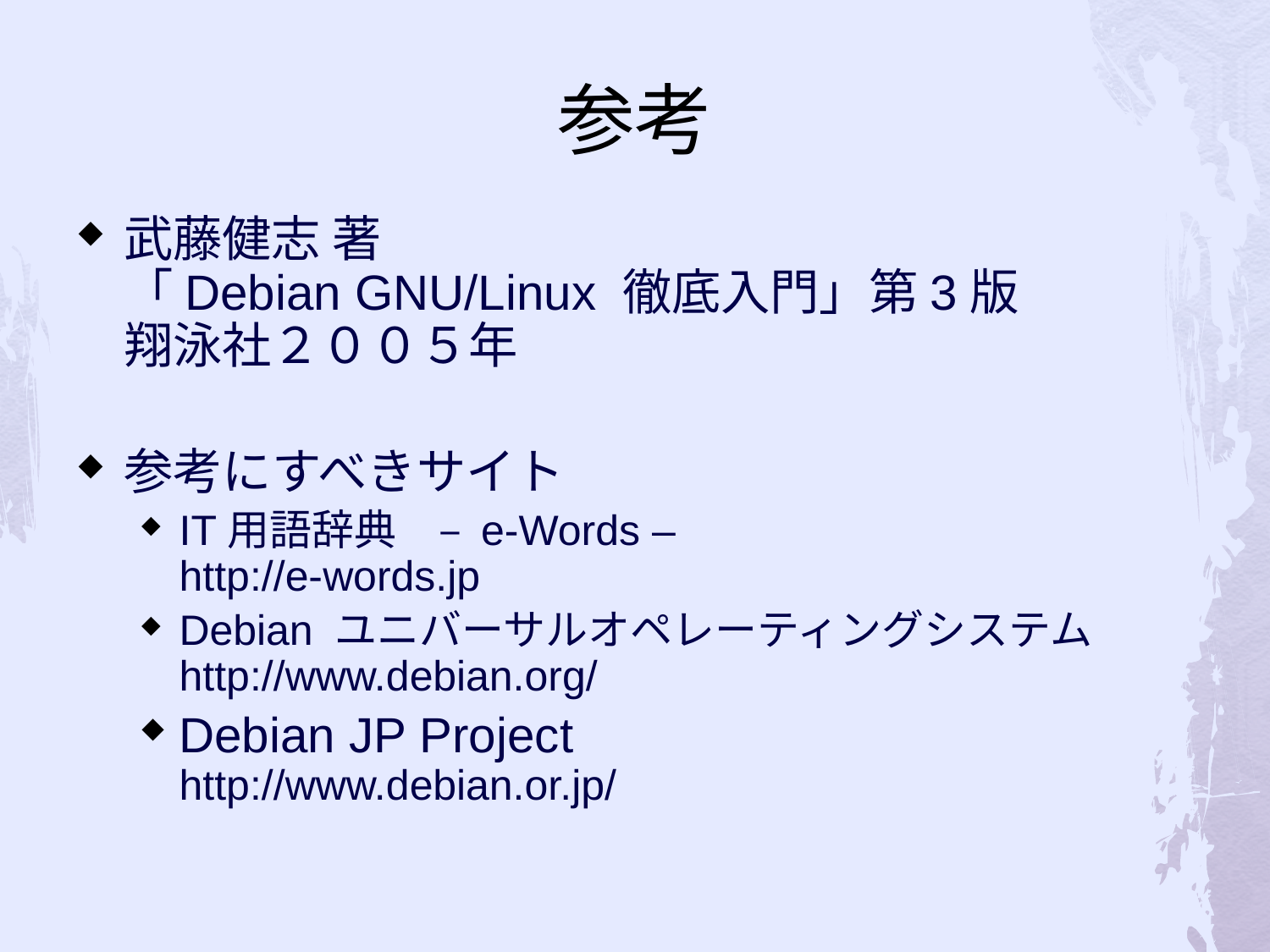

# 参考
武藤健志 著
「Debian GNU/Linux 徹底入門」第3版
翔泳社２００５年

参考にすべきサイト
IT用語辞典　– e-Words –
http://e-words.jp
Debian ユニバーサルオペレーティングシステムhttp://www.debian.org/
Debian JP Project
http://www.debian.or.jp/